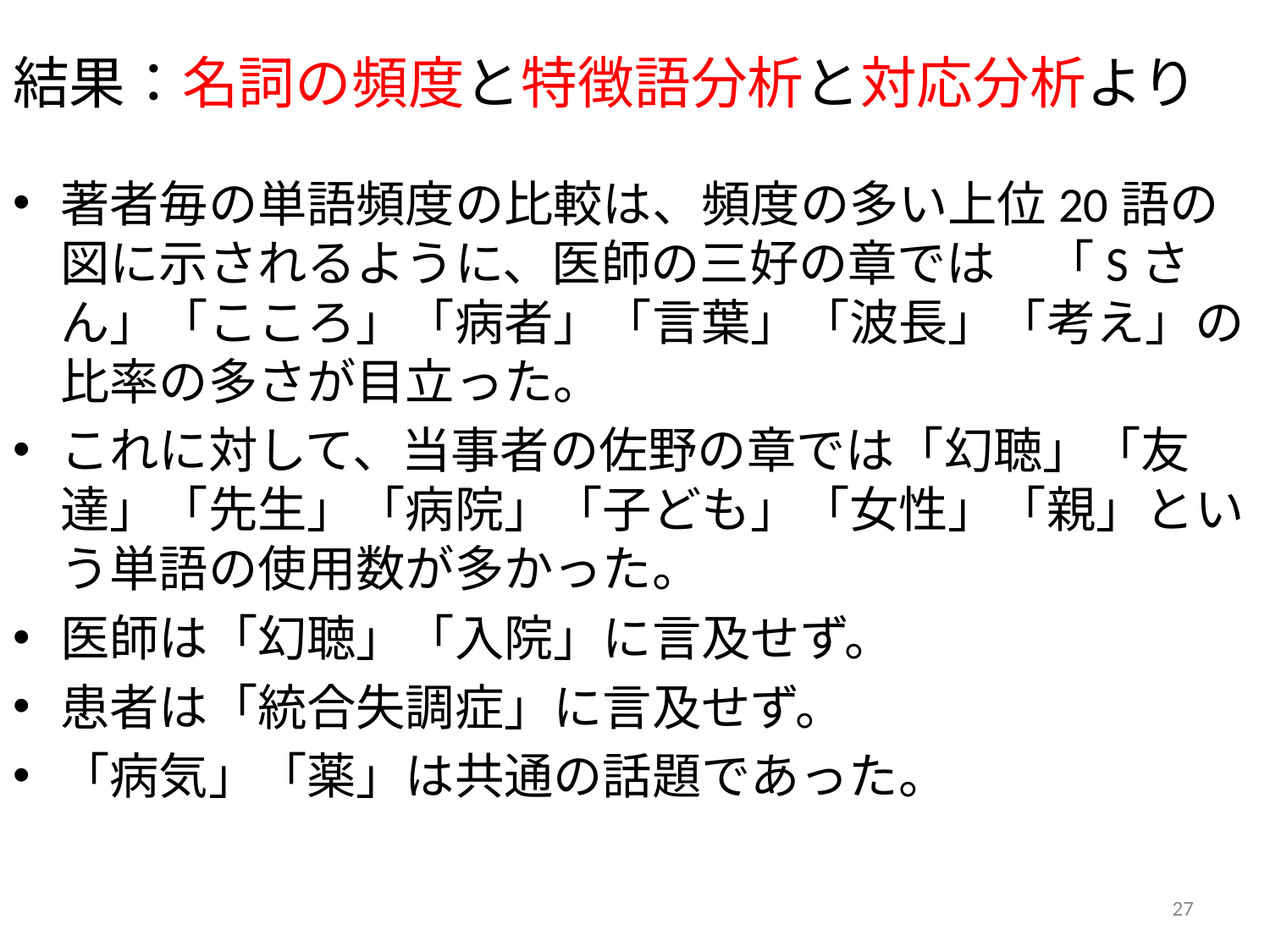

# 結果：名詞の頻度と特徴語分析と対応分析より
著者毎の単語頻度の比較は、頻度の多い上位20語の図に示されるように、医師の三好の章では　「Sさん」「こころ」「病者」「言葉」「波長」「考え」の比率の多さが目立った。
これに対して、当事者の佐野の章では「幻聴」「友達」「先生」「病院」「子ども」「女性」「親」という単語の使用数が多かった。
医師は「幻聴」「入院」に言及せず。
患者は「統合失調症」に言及せず。
「病気」「薬」は共通の話題であった。

27